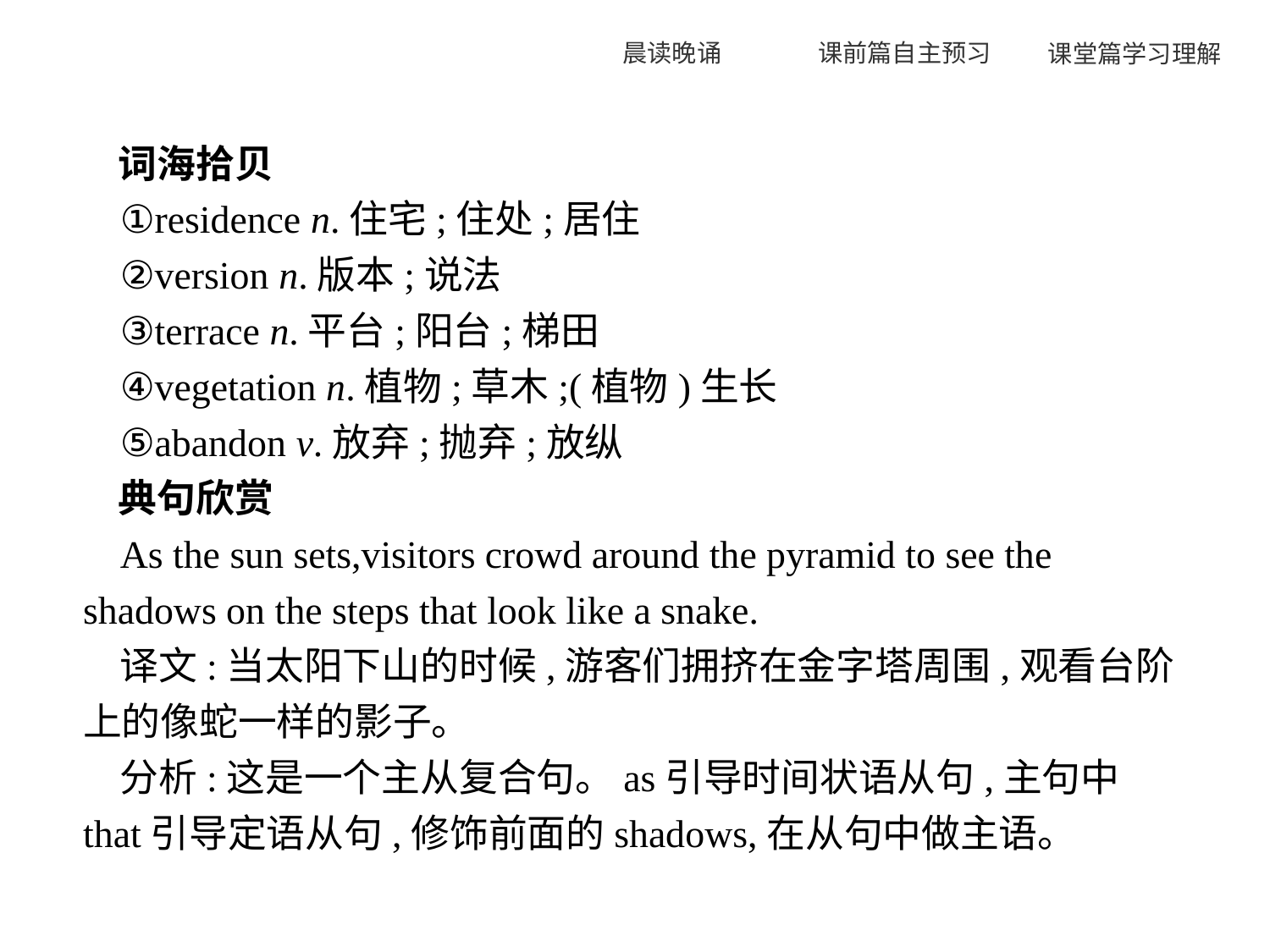

词海拾贝
①residence n.住宅;住处;居住
②version n.版本;说法
③terrace n.平台;阳台;梯田
④vegetation n.植物;草木;(植物)生长
⑤abandon v.放弃;抛弃;放纵
典句欣赏
As the sun sets,visitors crowd around the pyramid to see the shadows on the steps that look like a snake.
译文:当太阳下山的时候,游客们拥挤在金字塔周围,观看台阶上的像蛇一样的影子。
分析:这是一个主从复合句。as引导时间状语从句,主句中that引导定语从句,修饰前面的shadows,在从句中做主语。